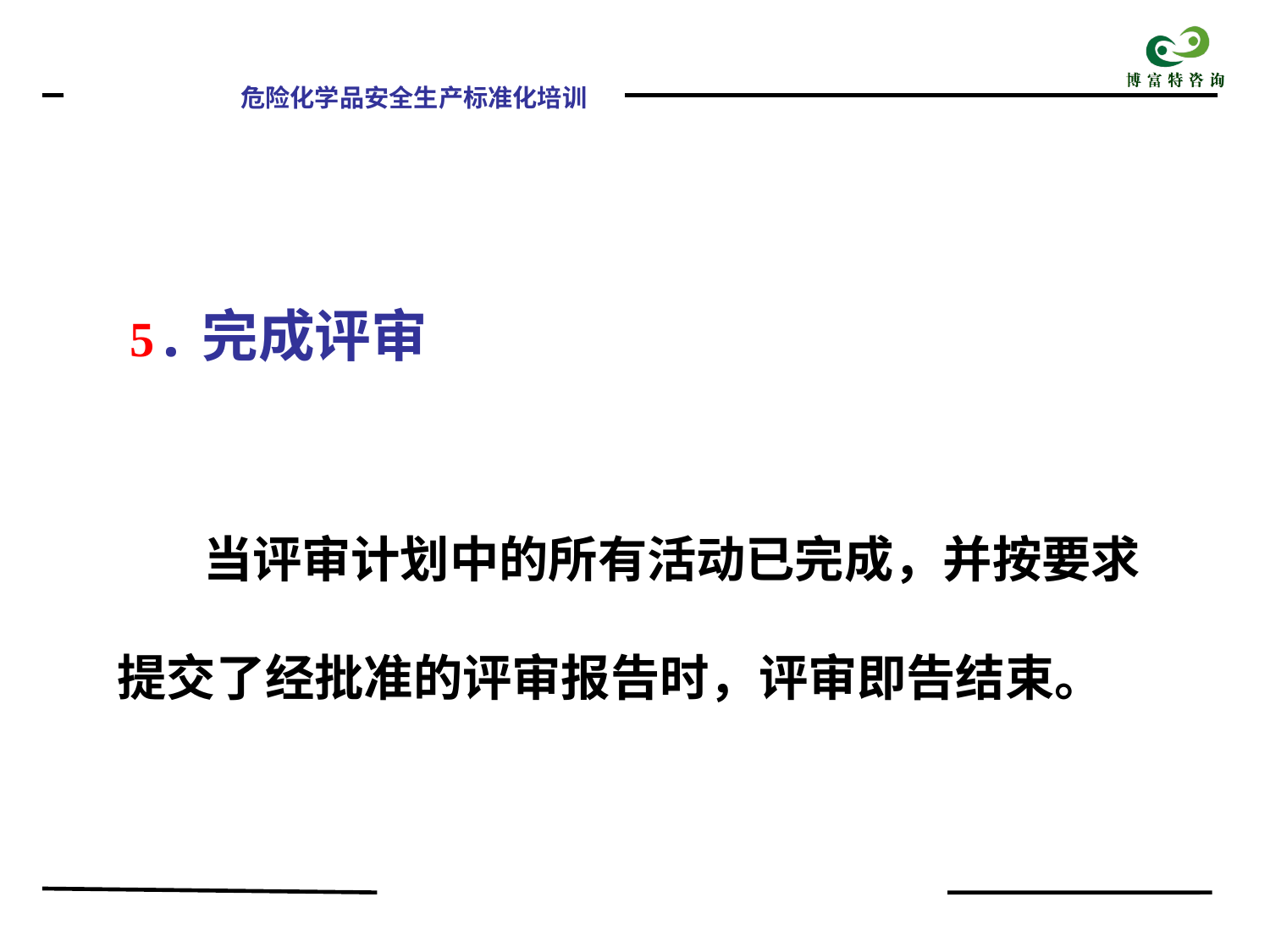

5.完成评审
         当评审计划中的所有活动已完成，并按要求提交了经批准的评审报告时，评审即告结束。